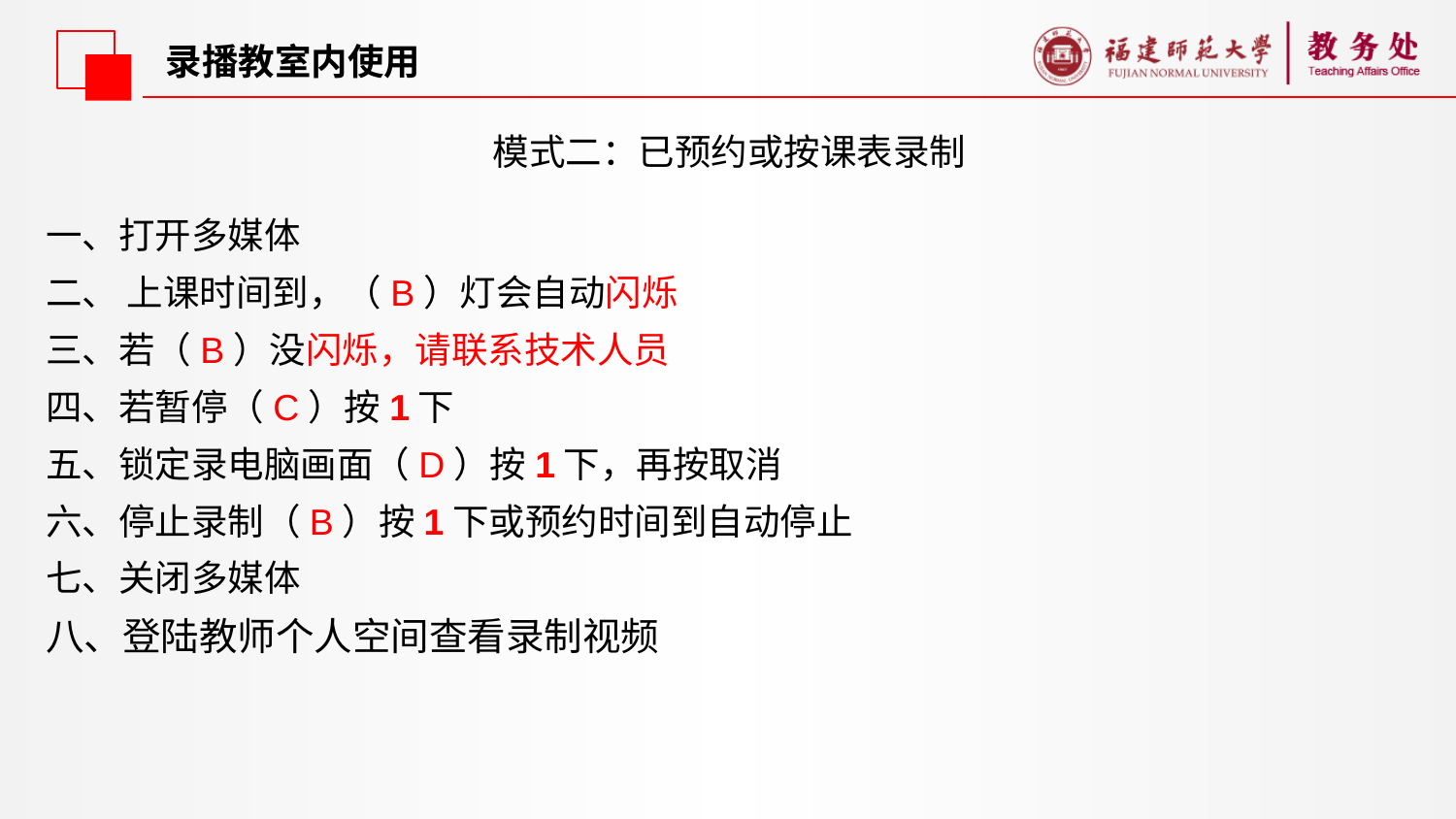

录播教室内使用
模式二：已预约或按课表录制
一、打开多媒体
二、 上课时间到，（B）灯会自动闪烁
三、若（B）没闪烁，请联系技术人员
四、若暂停（C）按1下
五、锁定录电脑画面（D）按1下，再按取消
六、停止录制（B）按1下或预约时间到自动停止
七、关闭多媒体
八、登陆教师个人空间查看录制视频